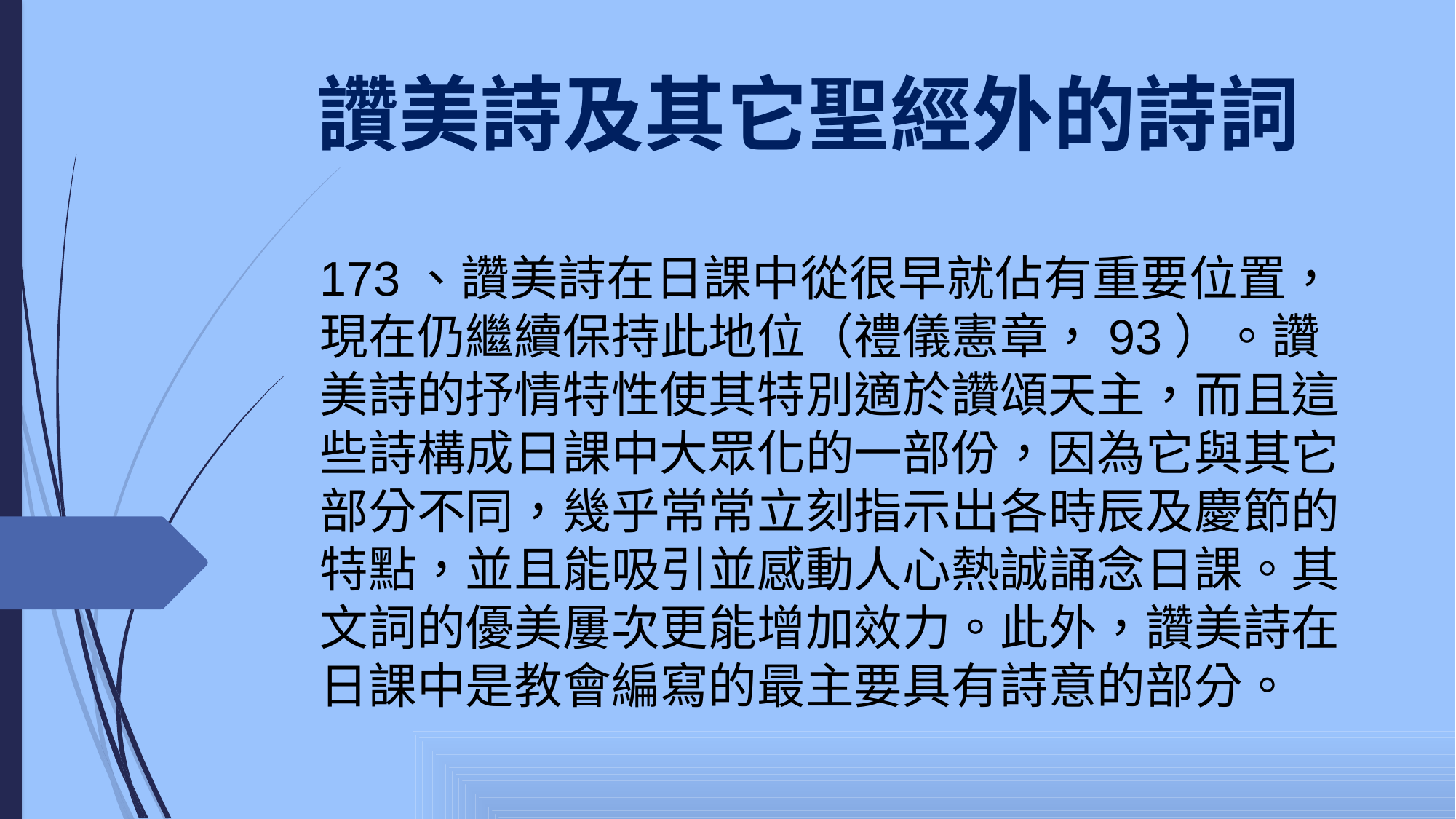

# 讚美詩及其它聖經外的詩詞
173、讚美詩在日課中從很早就佔有重要位置，現在仍繼續保持此地位（禮儀憲章，93）。讚美詩的抒情特性使其特別適於讚頌天主，而且這些詩構成日課中大眾化的一部份，因為它與其它部分不同，幾乎常常立刻指示出各時辰及慶節的特點，並且能吸引並感動人心熱誠誦念日課。其文詞的優美屢次更能增加效力。此外，讚美詩在日課中是教會編寫的最主要具有詩意的部分。